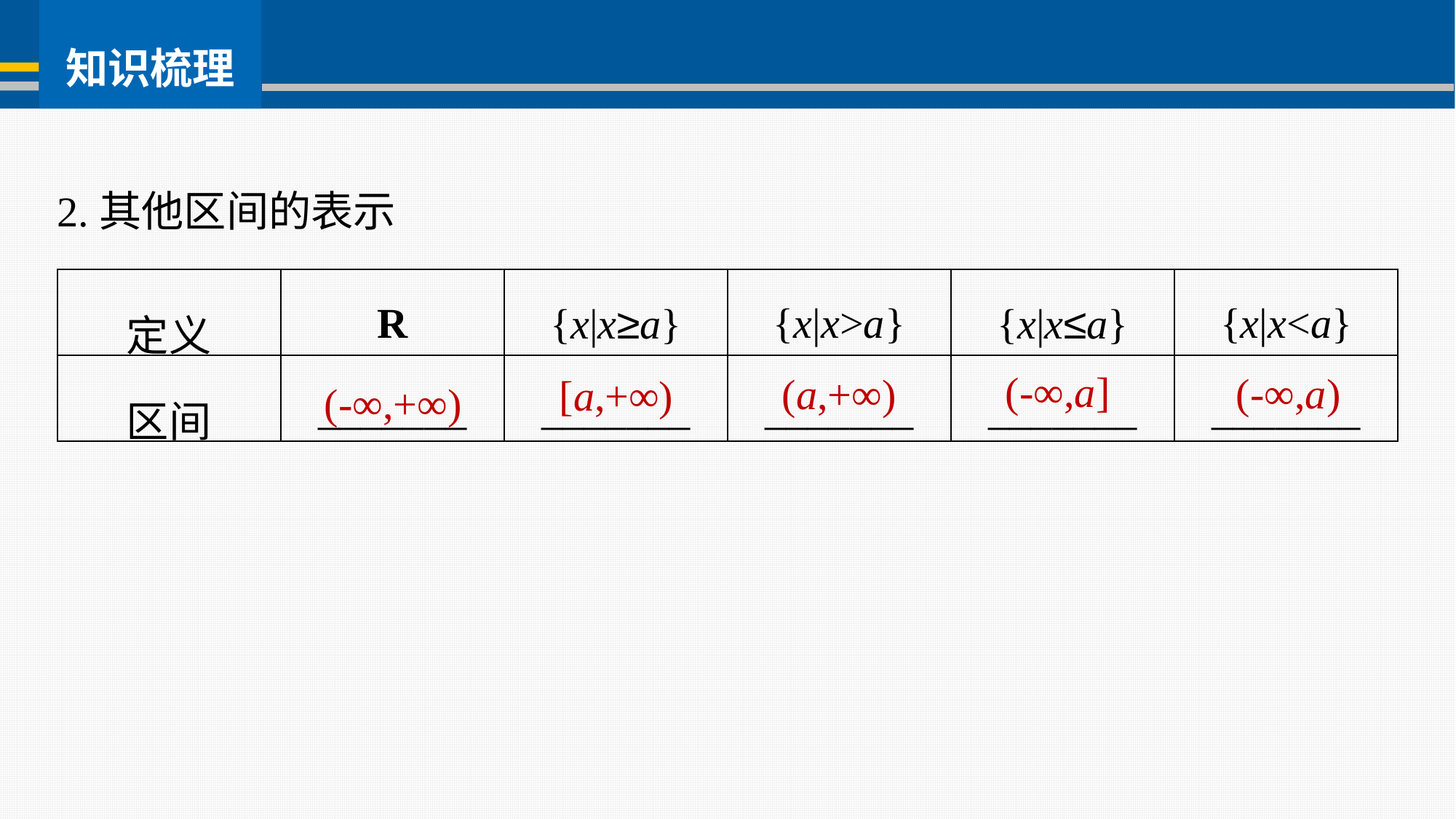

2.其他区间的表示
| 定义 | R | {x|x≥a} | {x|x>a} | {x|x≤a} | {x|x<a} |
| --- | --- | --- | --- | --- | --- |
| 区间 | \_\_\_\_\_\_\_ | \_\_\_\_\_\_\_ | \_\_\_\_\_\_\_ | \_\_\_\_\_\_\_ | \_\_\_\_\_\_\_ |
(-∞,+∞)
(-∞,a]
(-∞,a)
(a,+∞)
[a,+∞)